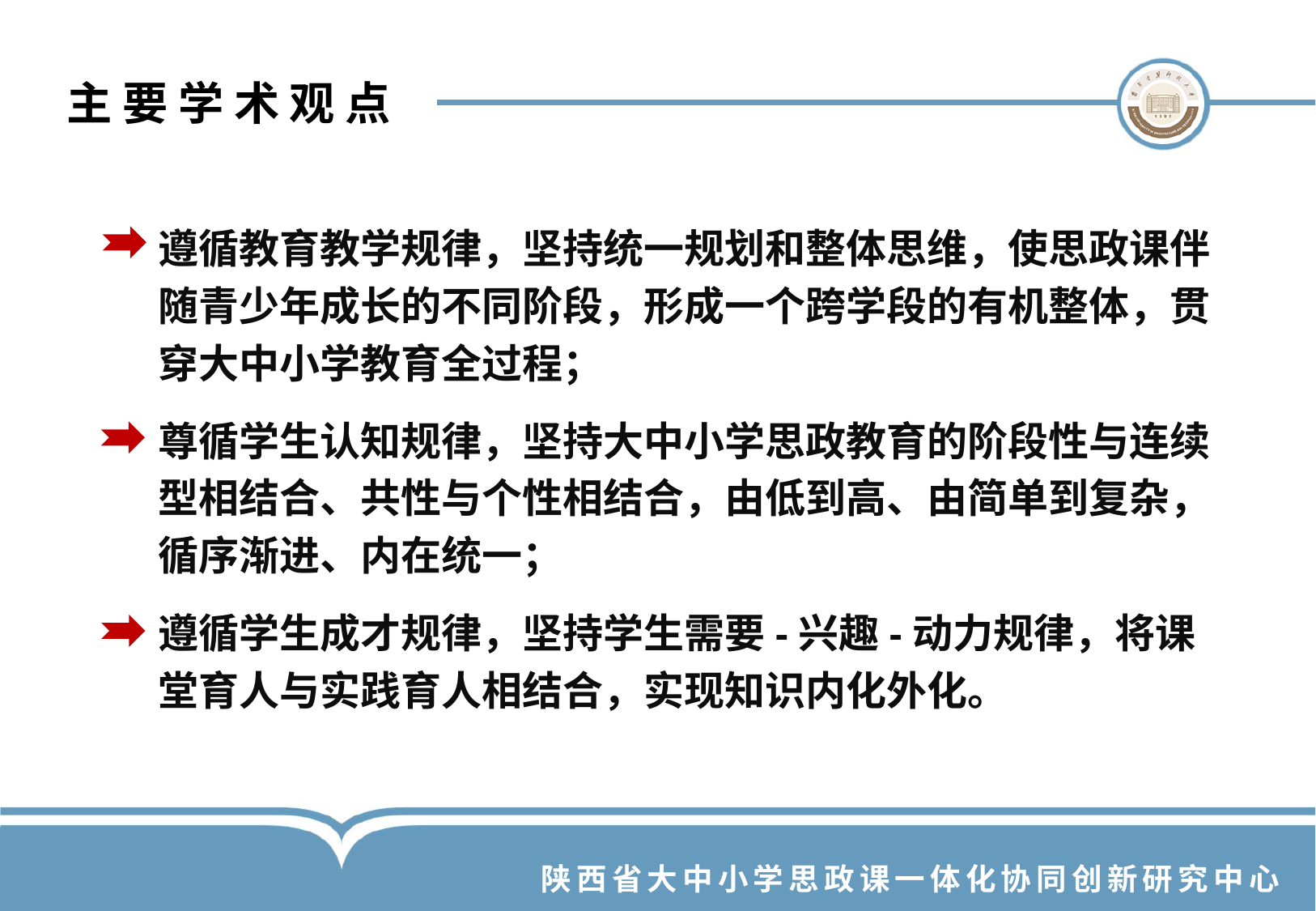

主要学术观点
遵循教育教学规律，坚持统一规划和整体思维，使思政课伴随青少年成长的不同阶段，形成一个跨学段的有机整体，贯穿大中小学教育全过程；
尊循学生认知规律，坚持大中小学思政教育的阶段性与连续型相结合、共性与个性相结合，由低到高、由简单到复杂，循序渐进、内在统一；
遵循学生成才规律，坚持学生需要-兴趣-动力规律，将课堂育人与实践育人相结合，实现知识内化外化。

陕西省大中小学思政课一体化协同创新研究中心